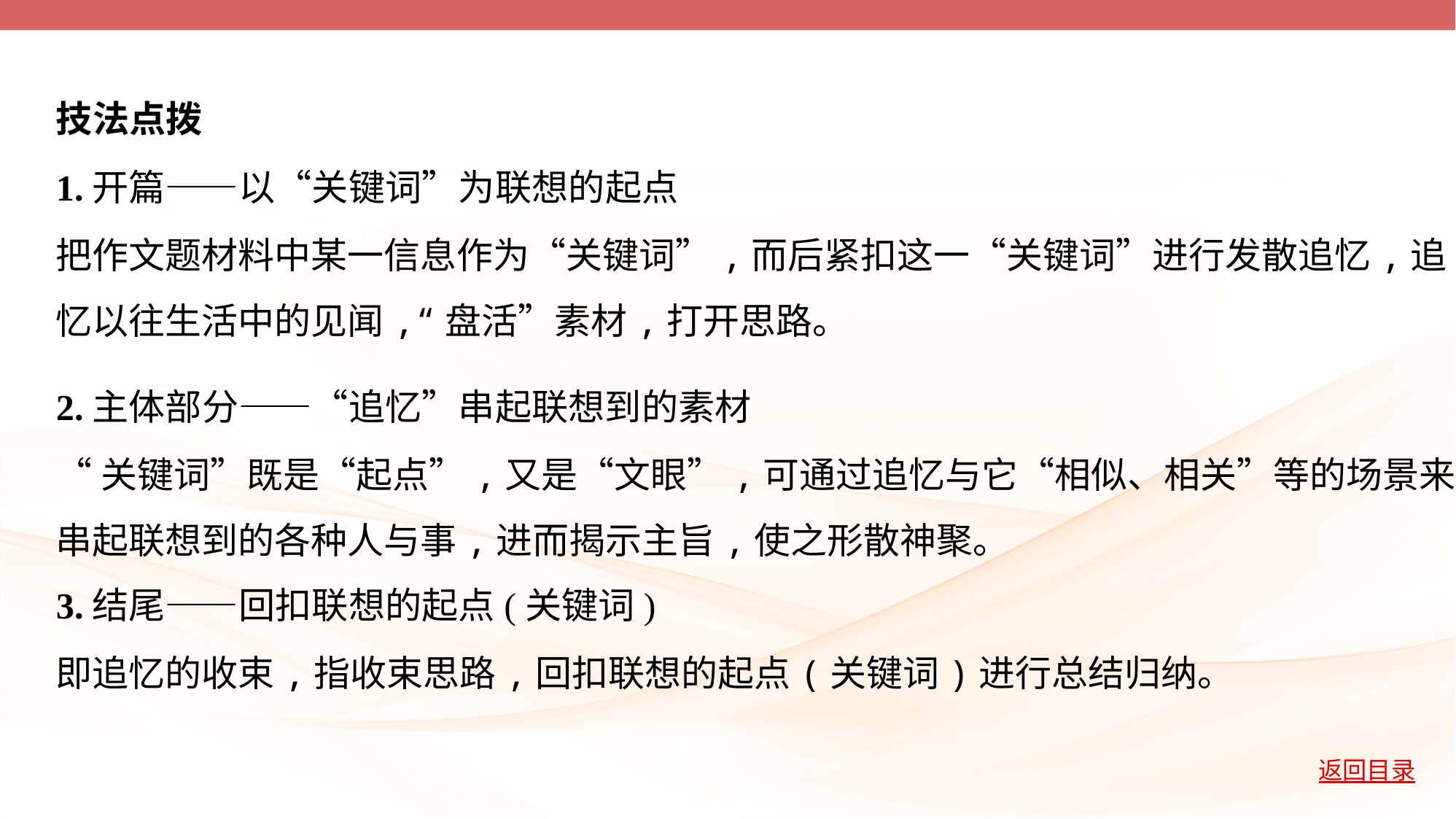

技法点拨
1.开篇——以“关键词”为联想的起点
把作文题材料中某一信息作为“关键词”,而后紧扣这一“关键词”进行发散追忆,追
忆以往生活中的见闻,“盘活”素材,打开思路。
2.主体部分——“追忆”串起联想到的素材
“关键词”既是“起点”,又是“文眼”,可通过追忆与它“相似、相关”等的场景来
串起联想到的各种人与事,进而揭示主旨,使之形散神聚。
3.结尾——回扣联想的起点(关键词)
即追忆的收束,指收束思路,回扣联想的起点(关键词)进行总结归纳。